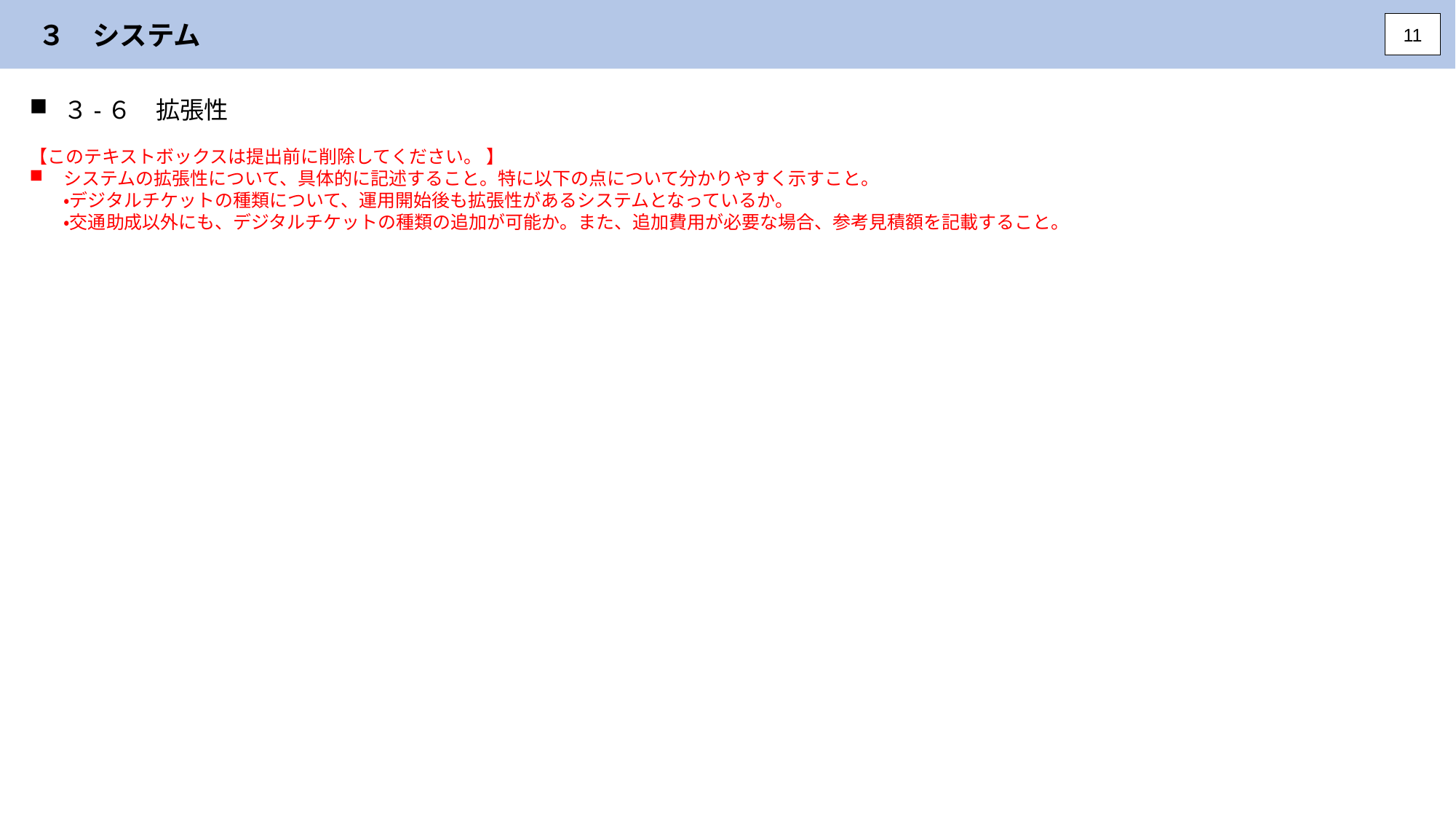

３　システム
11
３-６　拡張性
【このテキストボックスは提出前に削除してください。 】
システムの拡張性について、具体的に記述すること。特に以下の点について分かりやすく示すこと。
・デジタルチケットの種類について、運用開始後も拡張性があるシステムとなっているか。
・交通助成以外にも、デジタルチケットの種類の追加が可能か。また、追加費用が必要な場合、参考見積額を記載すること。